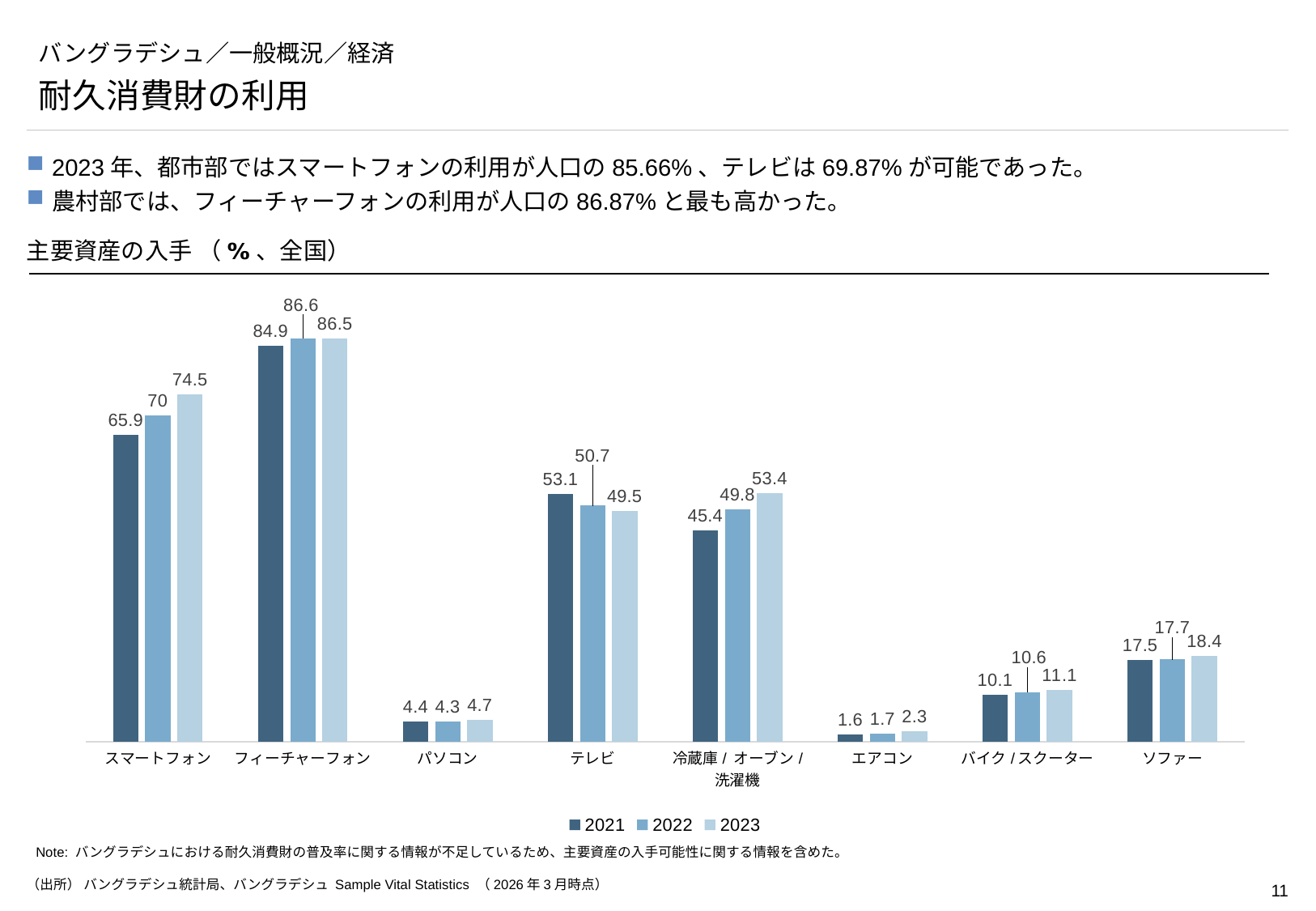

# バングラデシュ／一般概況／経済
耐久消費財の利用
2023年、都市部ではスマートフォンの利用が人口の85.66%、テレビは69.87%が可能であった。
農村部では、フィーチャーフォンの利用が人口の86.87%と最も高かった。
主要資産の入手 （%、全国）

### Chart

| Category | 2021 | 2022 | 2023 |
|---|---|---|---|
| スマートフォン | 65.9 | 70.0 | 74.5 |
| フィーチャーフォン | 84.9 | 86.6 | 86.5 |
| パソコン | 4.4 | 4.3 | 4.7 |
| テレビ | 53.1 | 50.7 | 49.5 |
| 冷蔵庫/ オーブン/ 洗濯機 | 45.4 | 49.8 | 53.4 |
| エアコン | 1.6 | 1.7 | 2.3 |
| バイク/スクーター | 10.1 | 10.6 | 11.1 |
| ソファー | 17.5 | 17.7 | 18.4 |
Note: バングラデシュにおける耐久消費財の普及率に関する情報が不足しているため、主要資産の入手可能性に関する情報を含めた。
（出所） バングラデシュ統計局、バングラデシュ Sample Vital Statistics （2026年3月時点）